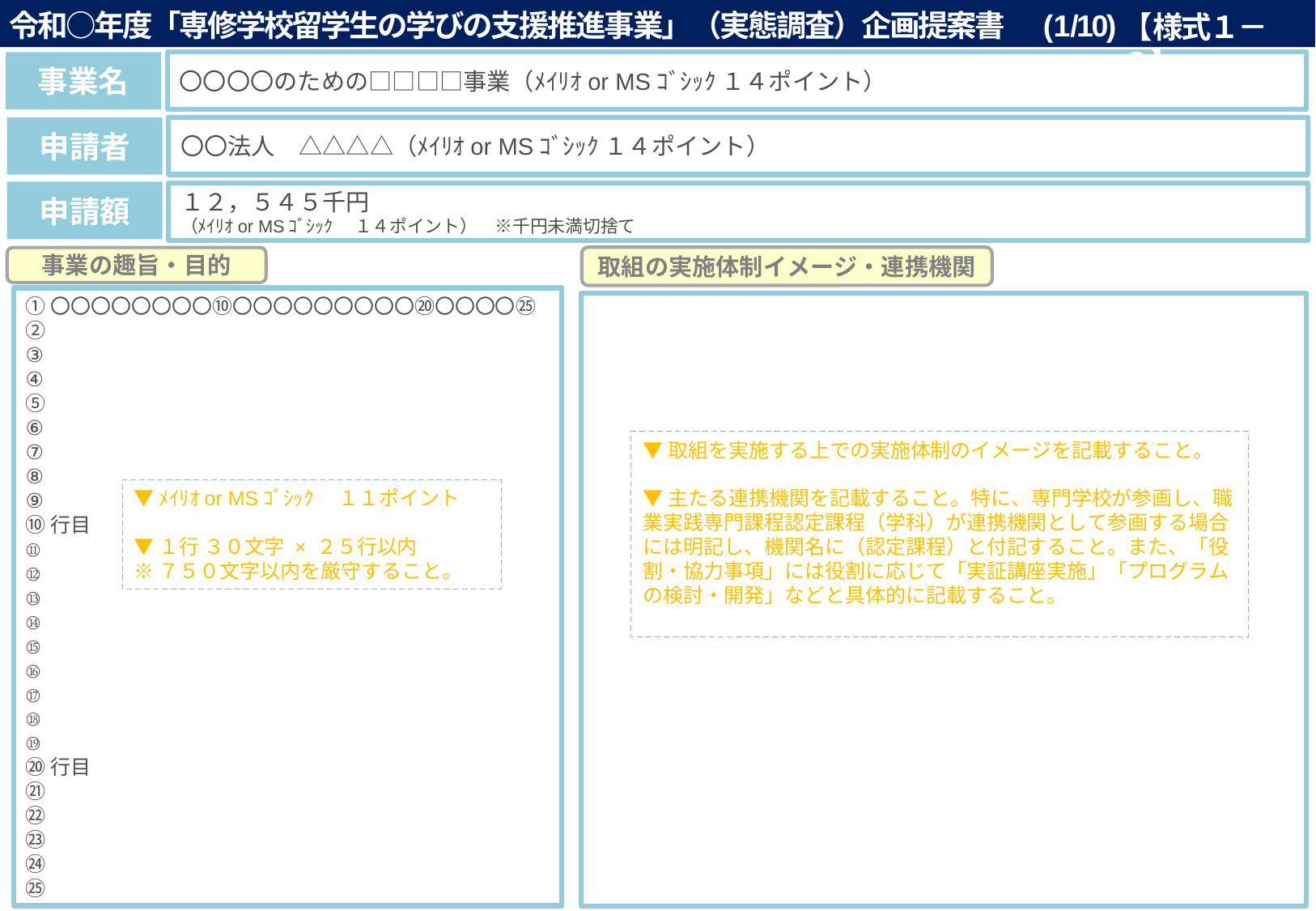

令和○年度「専修学校留学生の学びの支援推進事業」（実態調査）企画提案書　(1/10)
【様式１－３】
事業名
〇〇〇〇のための□□□□事業（ﾒｲﾘｵor MSｺﾞｼｯｸ １４ポイント）
申請者
〇〇法人　△△△△（ﾒｲﾘｵor MSｺﾞｼｯｸ １４ポイント）
申請額
１２，５４５千円
（ﾒｲﾘｵor MSｺﾞｼｯｸ 　１４ポイント）　※千円未満切捨て
取組の実施体制イメージ・連携機関
事業の趣旨・目的
①〇〇〇〇〇〇〇〇⑩〇〇〇〇〇〇〇〇〇⑳〇〇〇〇㉕
②
③
④
⑤
⑥
⑦
⑧
⑨
⑩行目
⑪
⑫
⑬
⑭
⑮
⑯
⑰
⑱
⑲
⑳行目
㉑
㉒
㉓
㉔
㉕

▼取組を実施する上での実施体制のイメージを記載すること。

▼主たる連携機関を記載すること。特に、専門学校が参画し、職業実践専門課程認定課程（学科）が連携機関として参画する場合には明記し、機関名に（認定課程）と付記すること。また、「役割・協力事項」には役割に応じて「実証講座実施」「プログラムの検討・開発」などと具体的に記載すること。

▼ﾒｲﾘｵor MSｺﾞｼｯｸ 　１１ポイント

▼１行 ３０文字 × ２５行以内
※７５０文字以内を厳守すること。